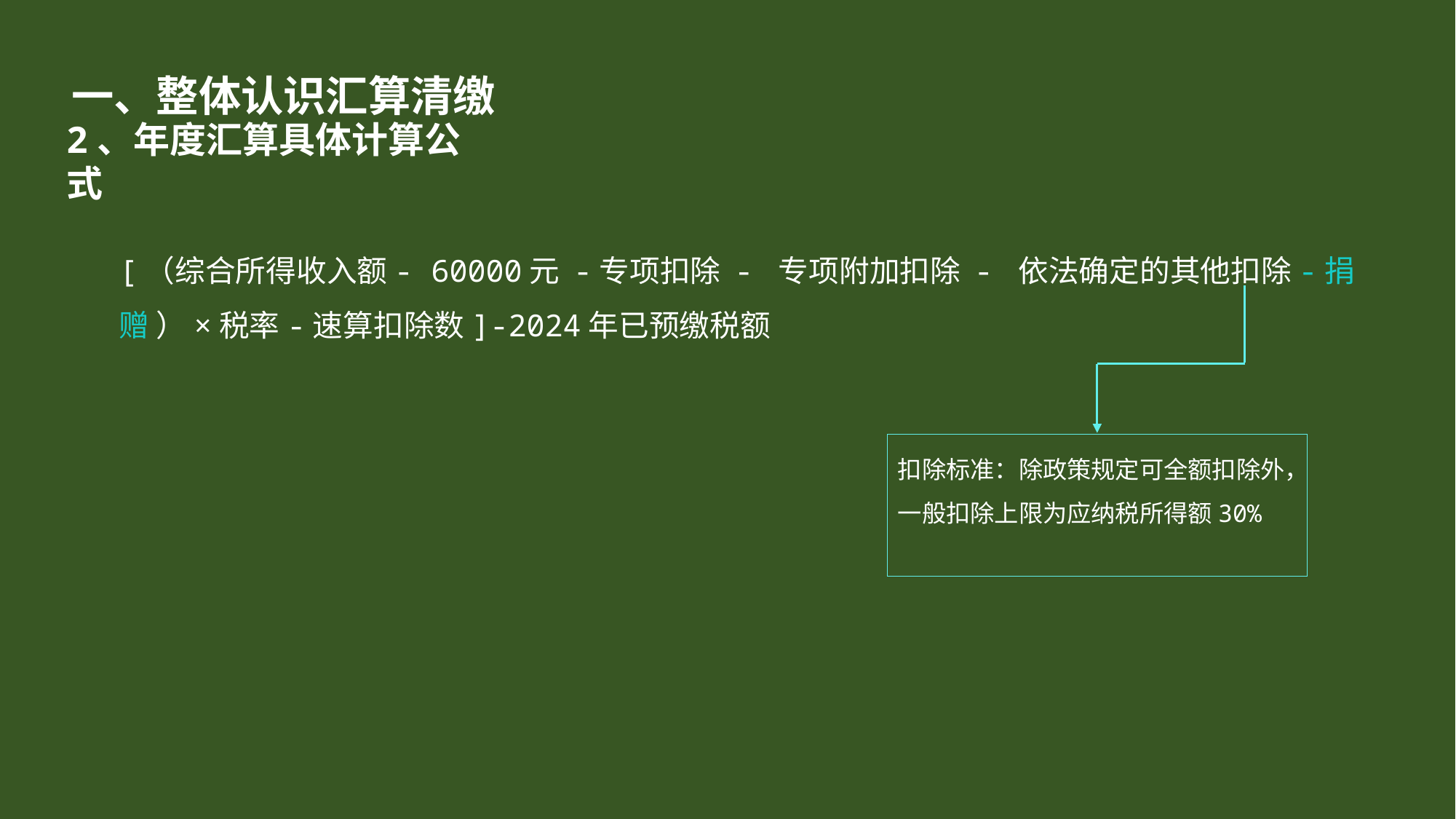

一、整体认识汇算清缴
2、年度汇算具体计算公式

[（综合所得收入额- 60000元 -专项扣除 - 专项附加扣除 - 依法确定的其他扣除-捐赠 ）×税率-速算扣除数]-2024年已预缴税额
扣除标准：除政策规定可全额扣除外，一般扣除上限为应纳税所得额30%